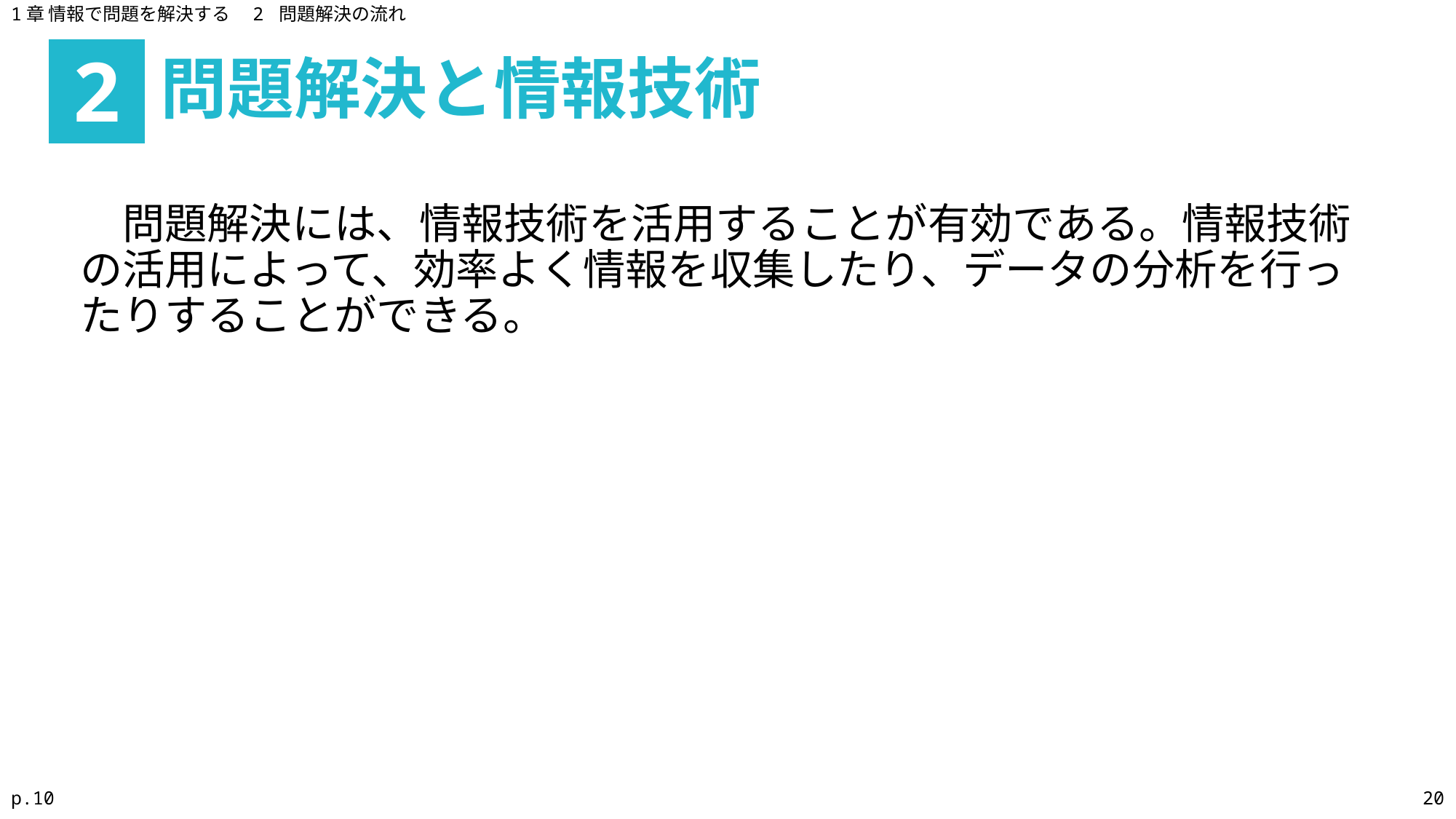

1章 情報で問題を解決する　2 問題解決の流れ
問題解決と情報技術
2
　問題解決には、情報技術を活用することが有効である。情報技術の活用によって、効率よく情報を収集したり、データの分析を行ったりすることができる。
p.10
20